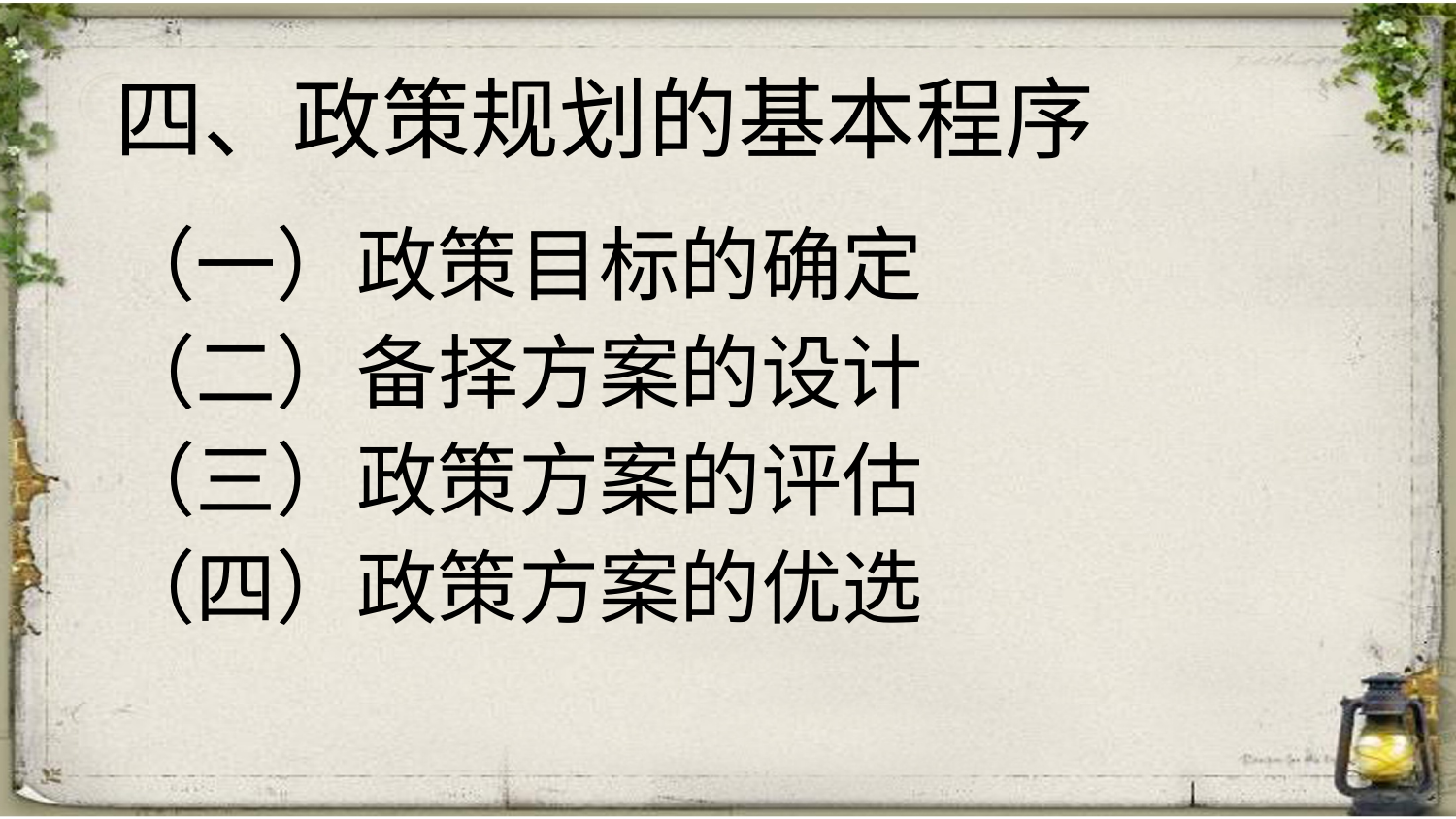

# 四、政策规划的基本程序
（一）政策目标的确定
（二）备择方案的设计
（三）政策方案的评估
（四）政策方案的优选